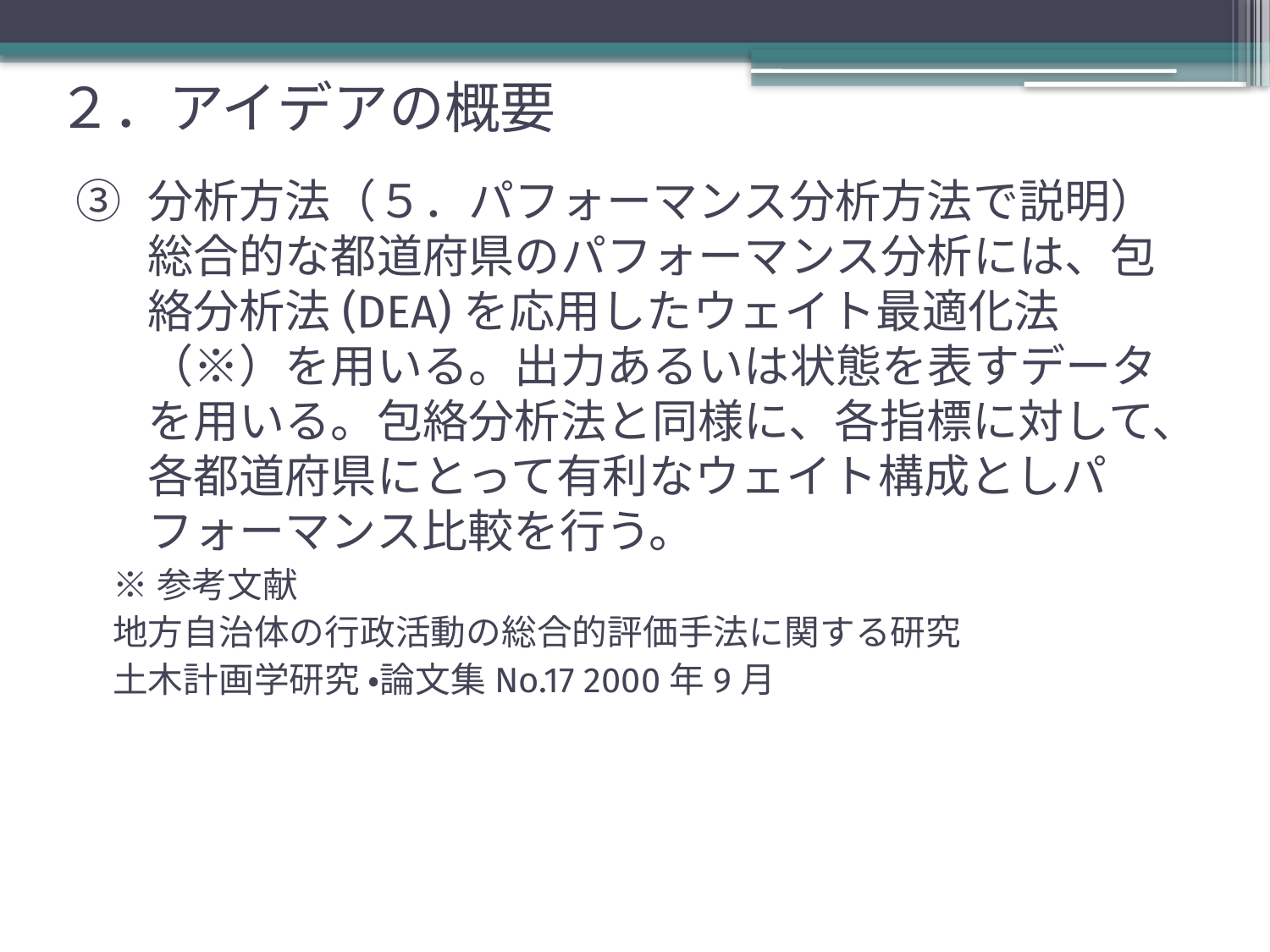

# ２．アイデアの概要
分析方法（５．パフォーマンス分析方法で説明）総合的な都道府県のパフォーマンス分析には、包絡分析法(DEA)を応用したウェイト最適化法（※）を用いる。出力あるいは状態を表すデータを用いる。包絡分析法と同様に、各指標に対して、各都道府県にとって有利なウェイト構成としパフォーマンス比較を行う。
※参考文献
地方自治体の行政活動の総合的評価手法に関する研究
土木計画学研究 ・論文集No.17 2000年9月